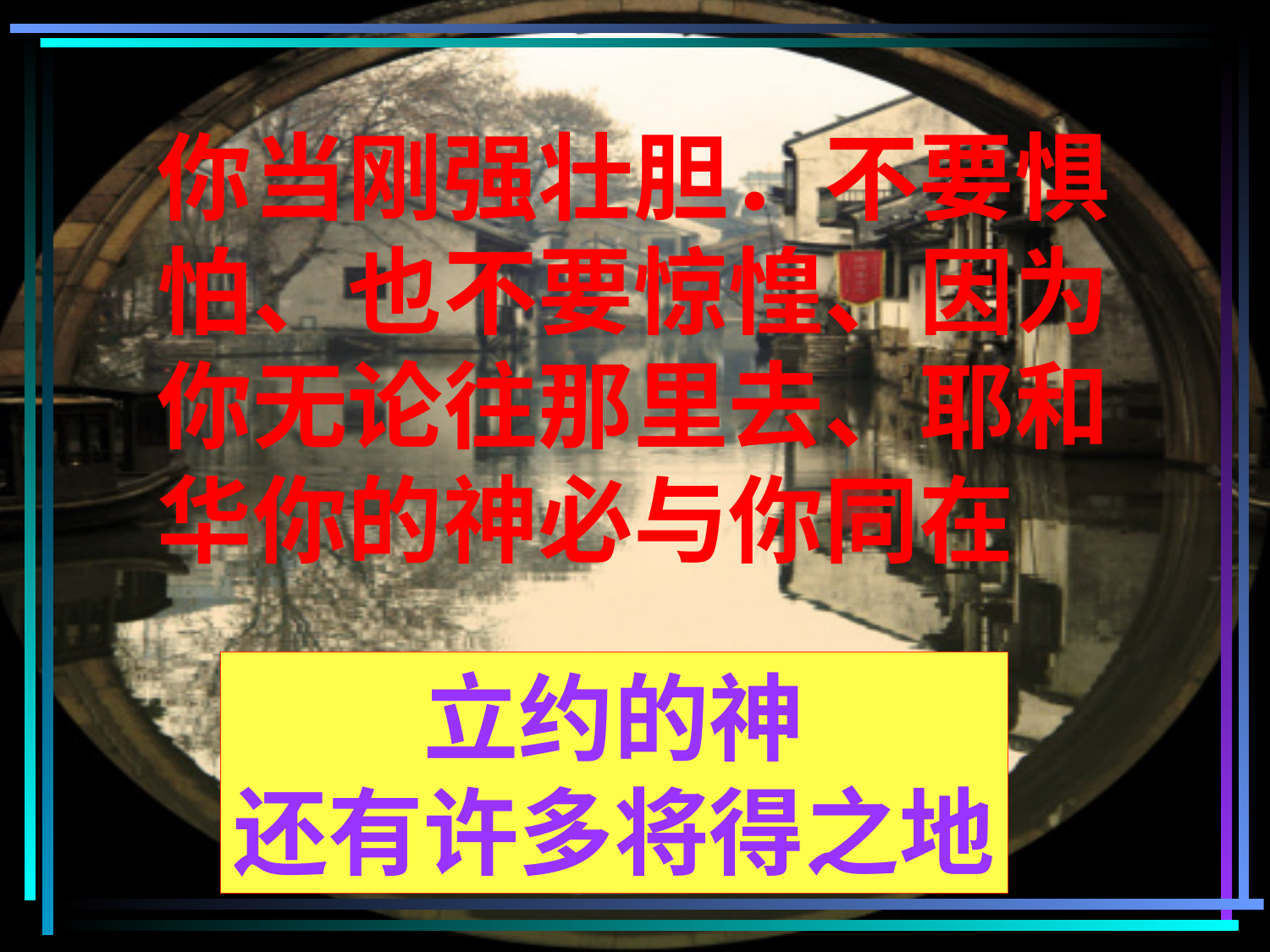

你当刚强壮胆．不要惧怕、也不要惊惶、因为你无论往那里去、耶和华你的神必与你同在
立约的神
还有许多将得之地